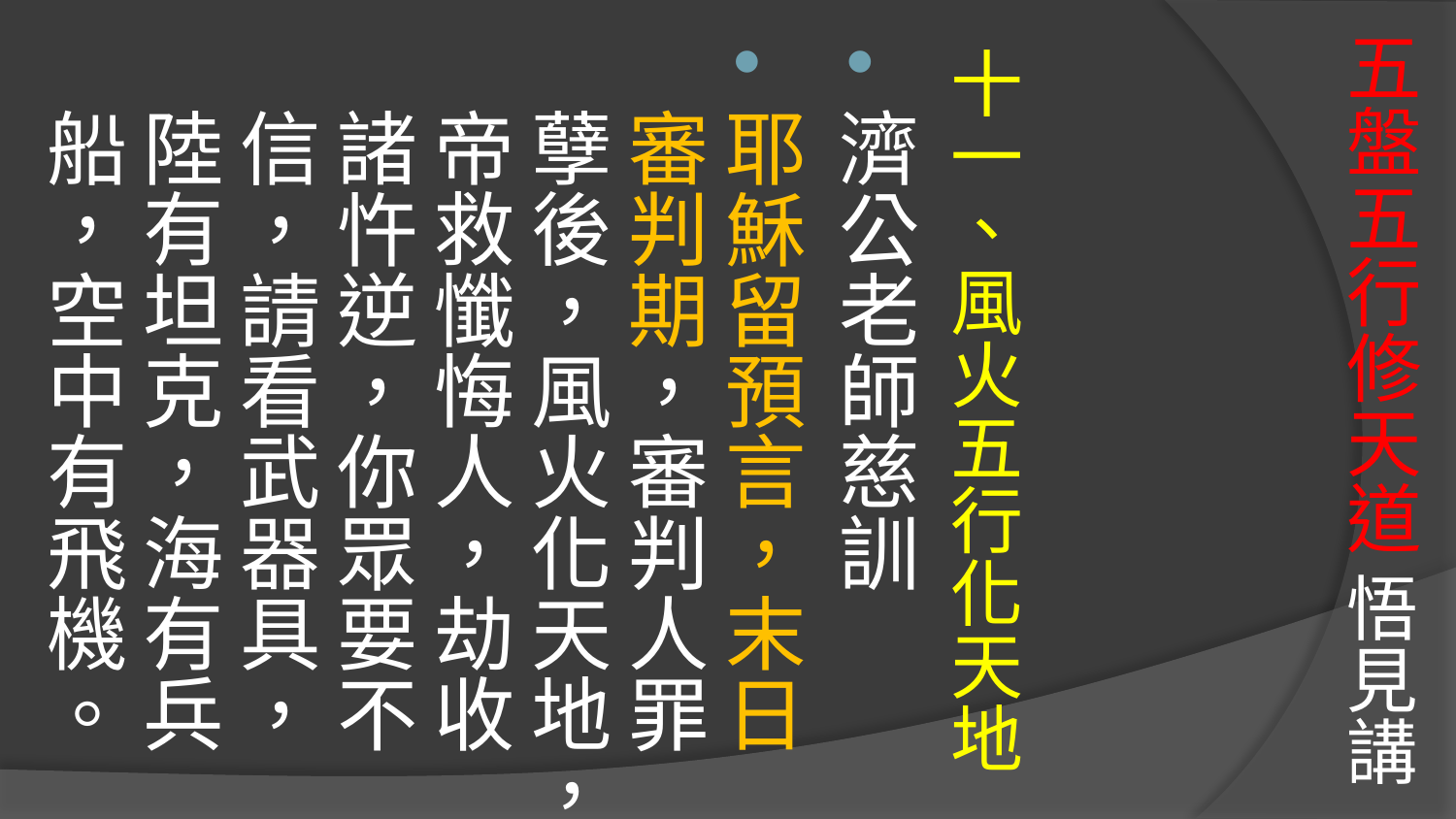

# 五盤五行修天道 悟見講
十一、風火五行化天地
濟公老師慈訓
耶穌留預言，末日審判期，審判人罪孽後，風火化天地，帝救懺悔人，劫收諸忤逆，你眾要不信，請看武器具，陸有坦克，海有兵船，空中有飛機。